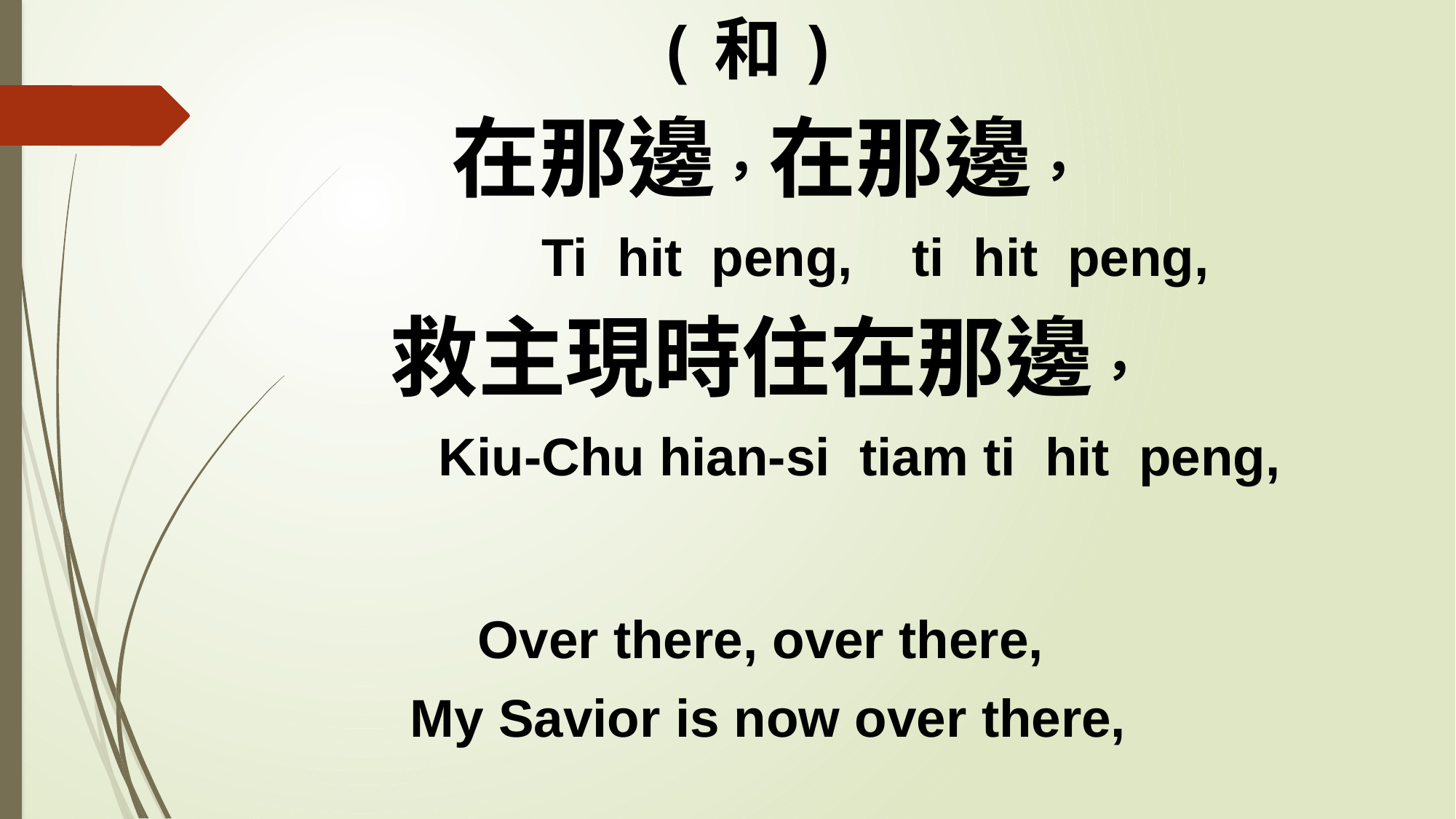

(和)
在那邊，在那邊，
                    Ti  hit  peng,    ti  hit  peng,
救主現時住在那邊，
             Kiu-Chu hian-si  tiam ti  hit  peng,

Over there, over there,
My Savior is now over there,